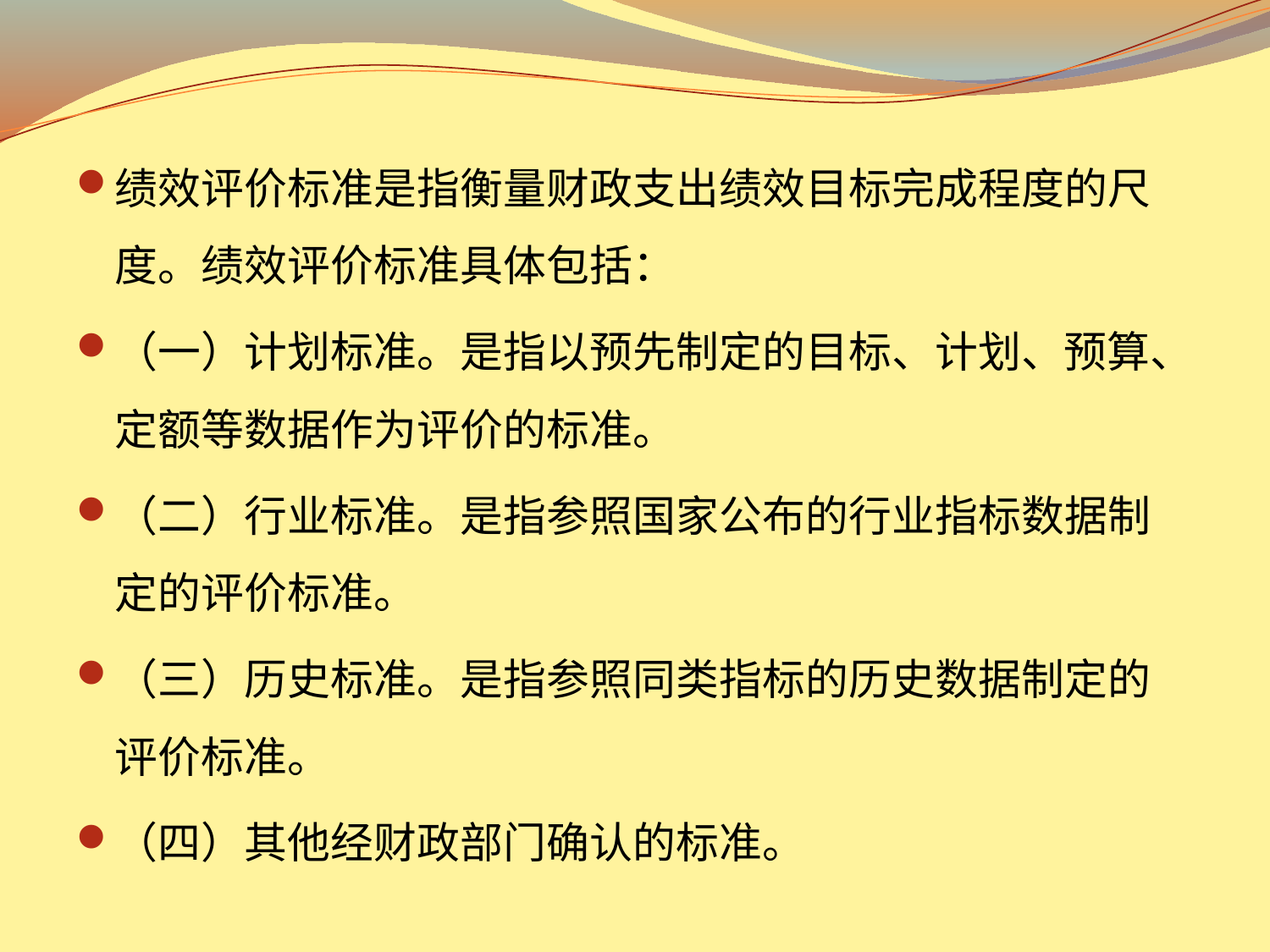

#
绩效评价标准是指衡量财政支出绩效目标完成程度的尺度。绩效评价标准具体包括：
（一）计划标准。是指以预先制定的目标、计划、预算、定额等数据作为评价的标准。
（二）行业标准。是指参照国家公布的行业指标数据制定的评价标准。
（三）历史标准。是指参照同类指标的历史数据制定的评价标准。
（四）其他经财政部门确认的标准。